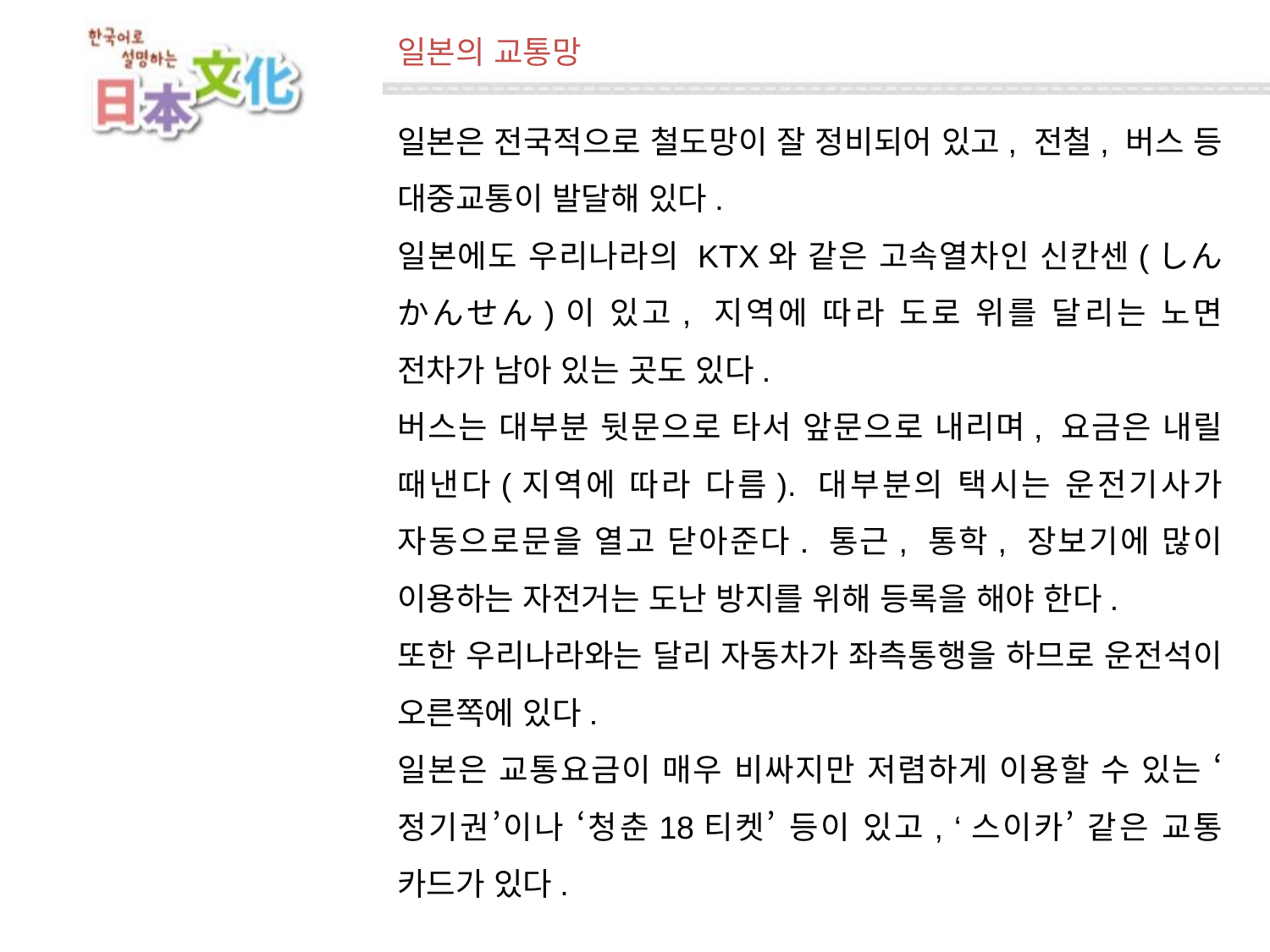

일본의 교통망
일본은 전국적으로 철도망이 잘 정비되어 있고, 전철, 버스 등 대중교통이 발달해 있다.
일본에도 우리나라의 KTX와 같은 고속열차인 신칸센(しんかんせん)이 있고, 지역에 따라 도로 위를 달리는 노면 전차가 남아 있는 곳도 있다.
버스는 대부분 뒷문으로 타서 앞문으로 내리며, 요금은 내릴 때낸다(지역에 따라 다름). 대부분의 택시는 운전기사가 자동으로문을 열고 닫아준다. 통근, 통학, 장보기에 많이 이용하는 자전거는 도난 방지를 위해 등록을 해야 한다.
또한 우리나라와는 달리 자동차가 좌측통행을 하므로 운전석이 오른쪽에 있다.
일본은 교통요금이 매우 비싸지만 저렴하게 이용할 수 있는 ‘정기권’이나 ‘청춘18티켓’ 등이 있고, ‘스이카’ 같은 교통 카드가 있다.